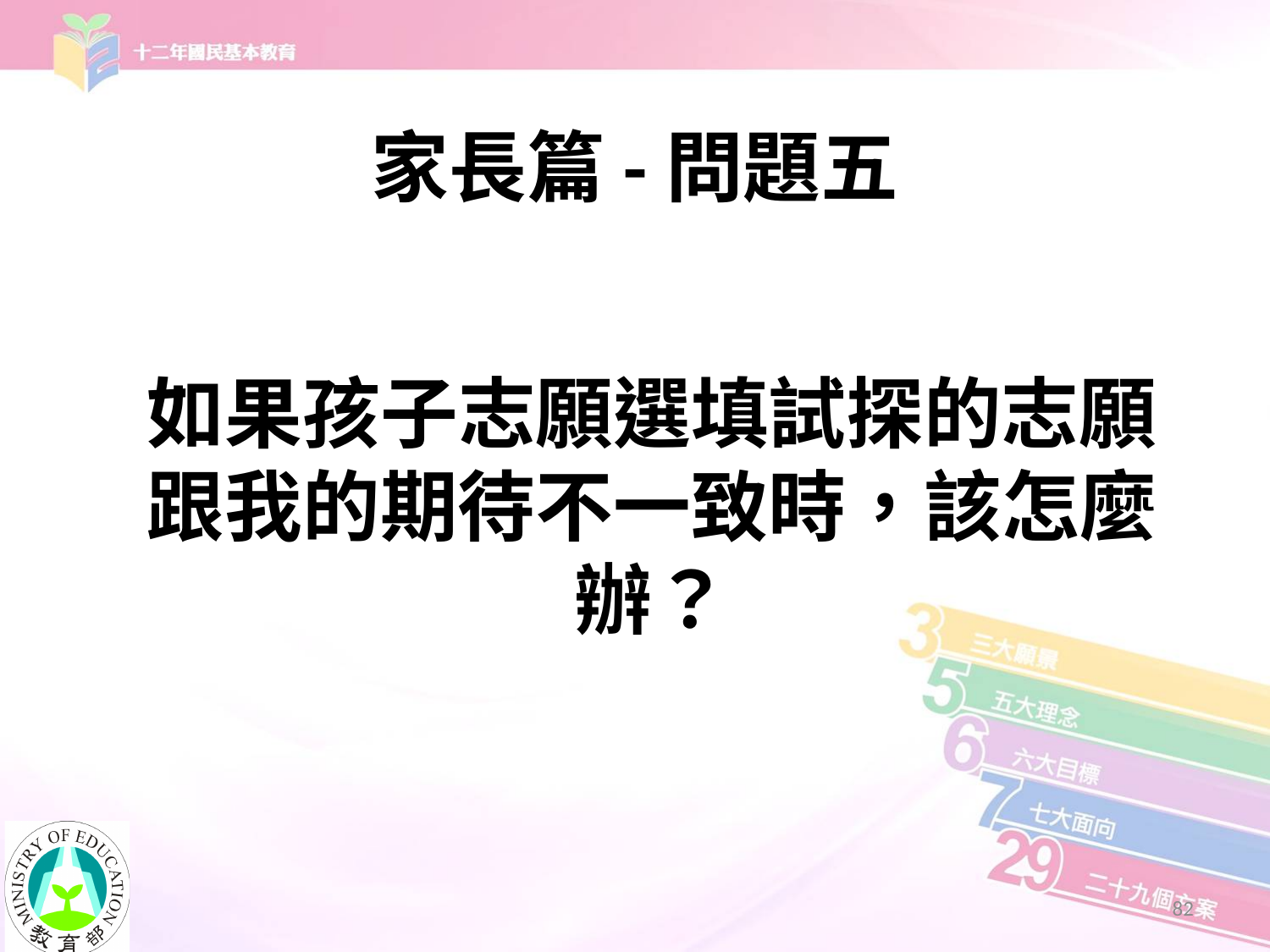

# 家長篇-問題五
	如果孩子志願選填試探的志願跟我的期待不一致時，該怎麼辦？
82